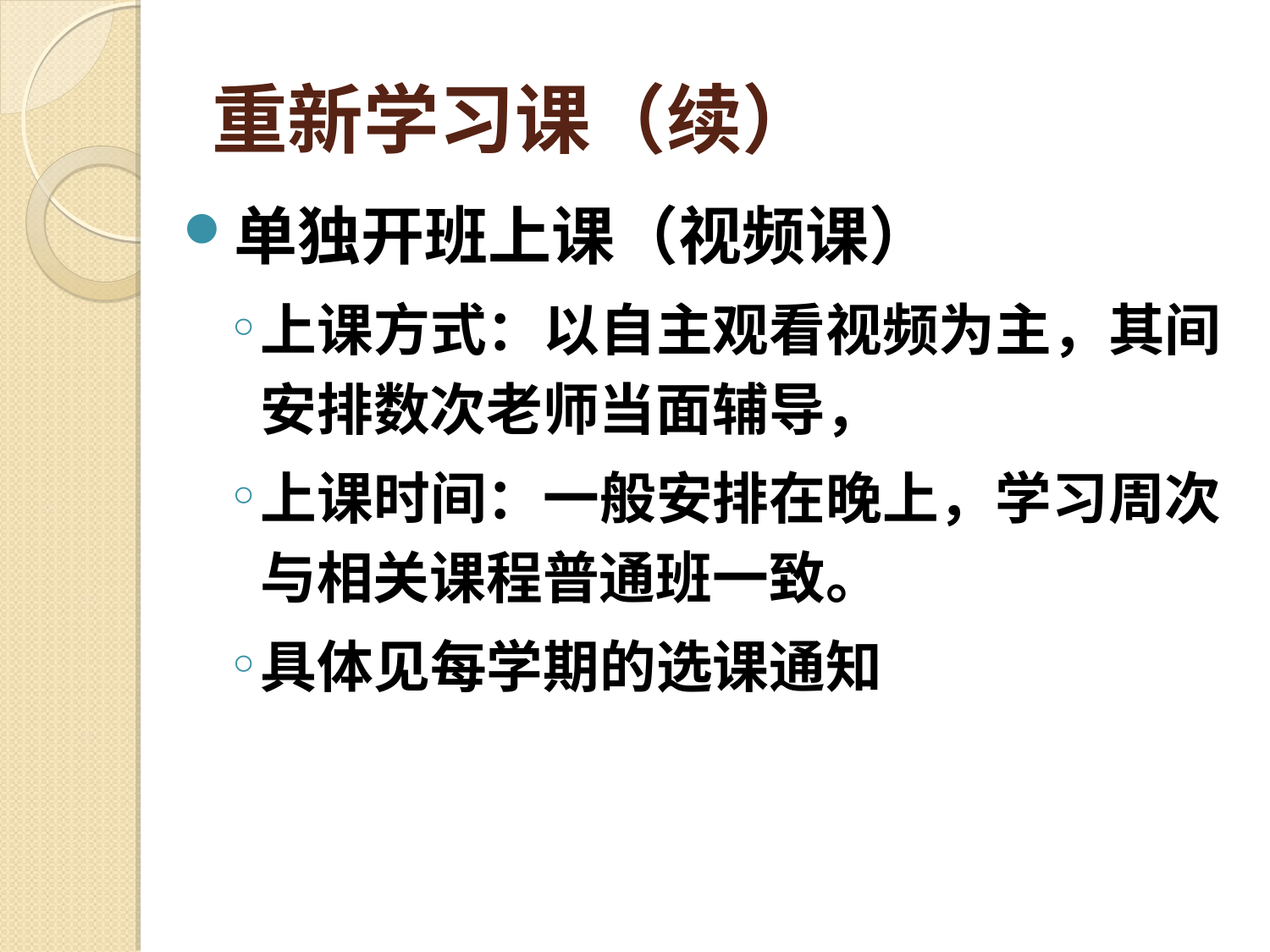

重新学习课（续）
单独开班上课（视频课）
上课方式：以自主观看视频为主，其间安排数次老师当面辅导，
上课时间：一般安排在晚上，学习周次与相关课程普通班一致。
具体见每学期的选课通知